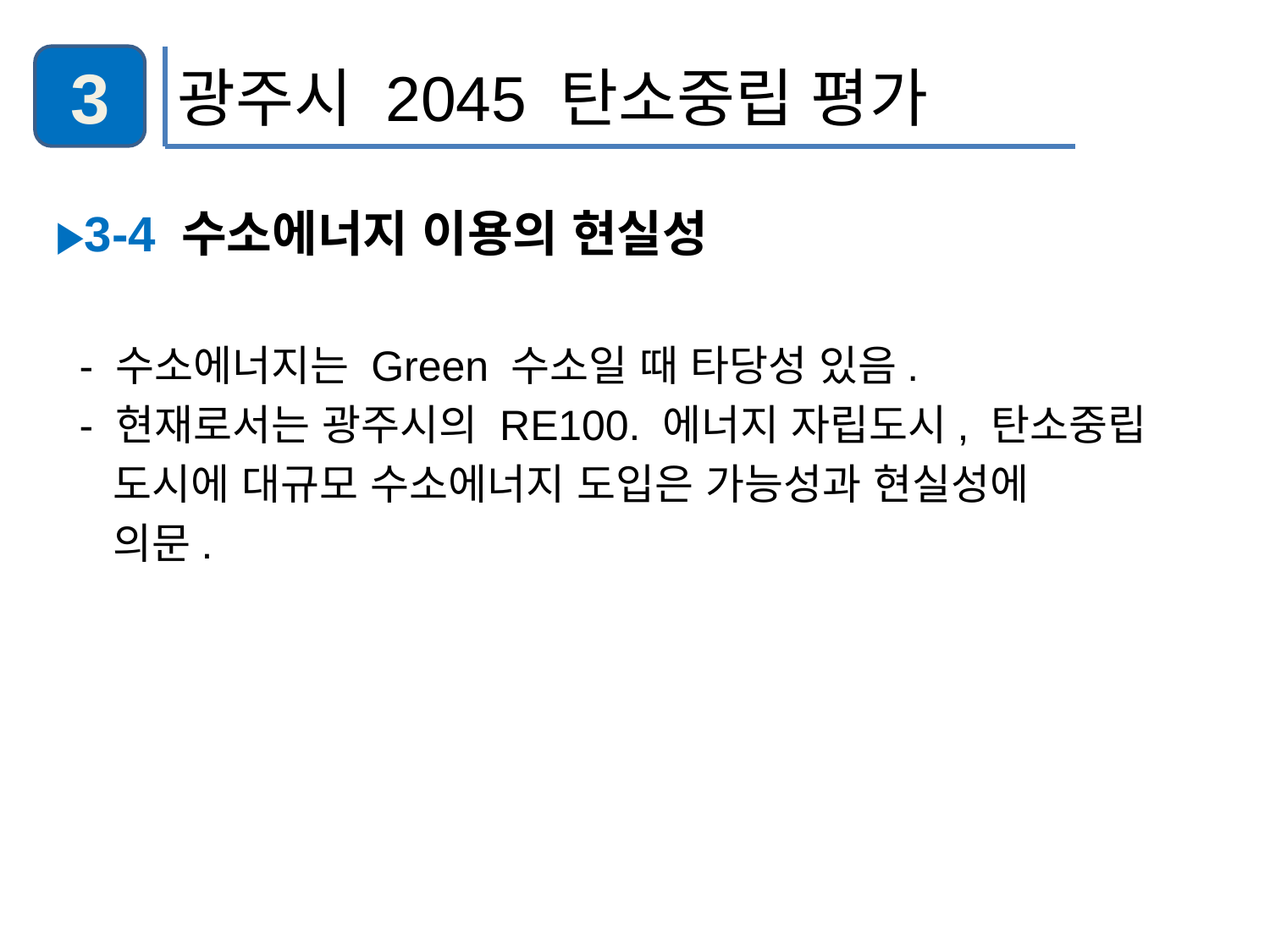

3
광주시 2045 탄소중립 평가
▶3-4 수소에너지 이용의 현실성

  - 수소에너지는 Green 수소일 때 타당성 있음.
  - 현재로서는 광주시의 RE100. 에너지 자립도시, 탄소중립
    도시에 대규모 수소에너지 도입은 가능성과 현실성에
    의문.